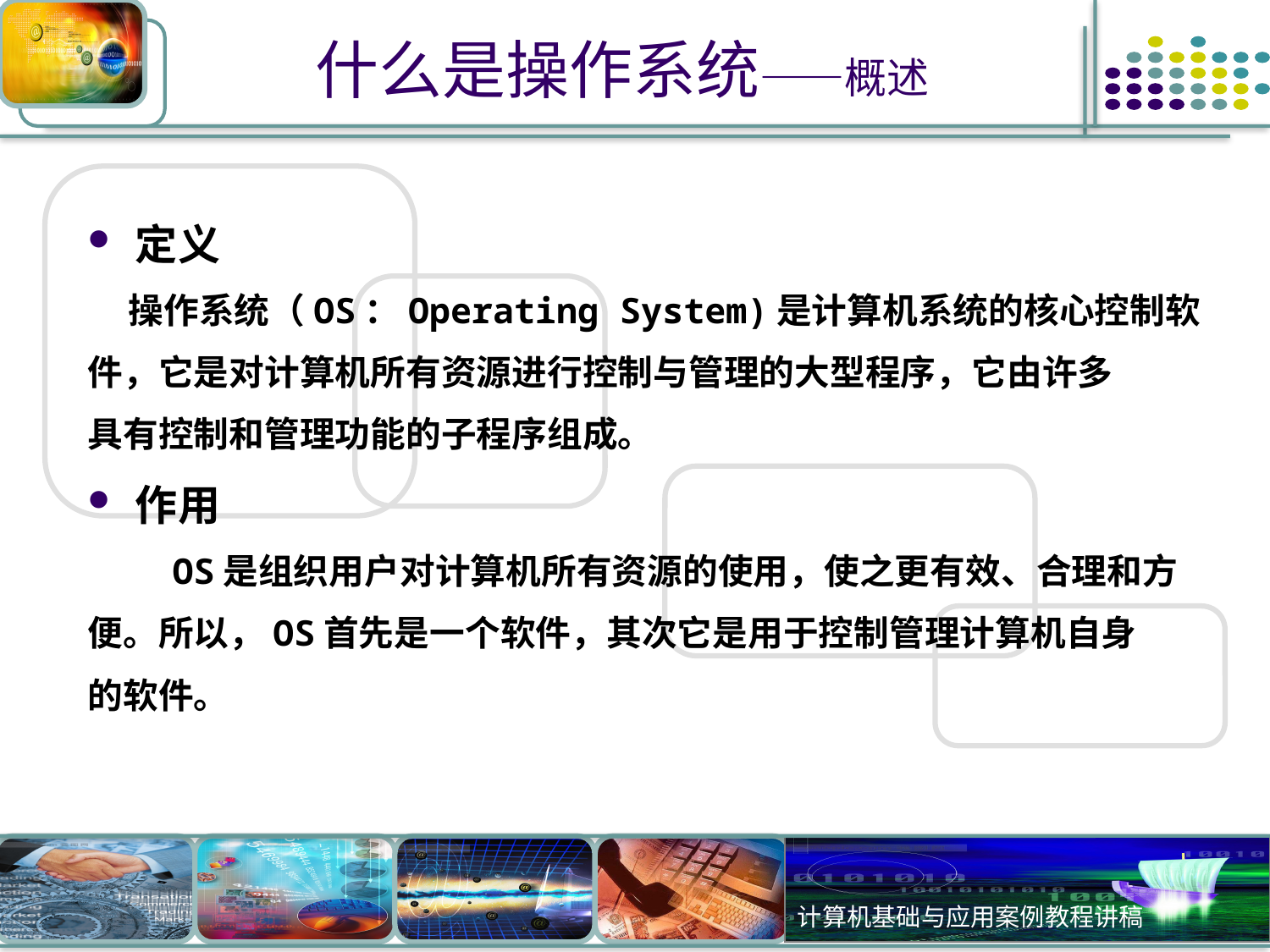

# 什么是操作系统——概述
定义
    操作系统（OS：Operating System)是计算机系统的核心控制软
件，它是对计算机所有资源进行控制与管理的大型程序，它由许多
具有控制和管理功能的子程序组成。
作用
    OS是组织用户对计算机所有资源的使用，使之更有效、合理和方
便。所以，OS首先是一个软件，其次它是用于控制管理计算机自身
的软件。